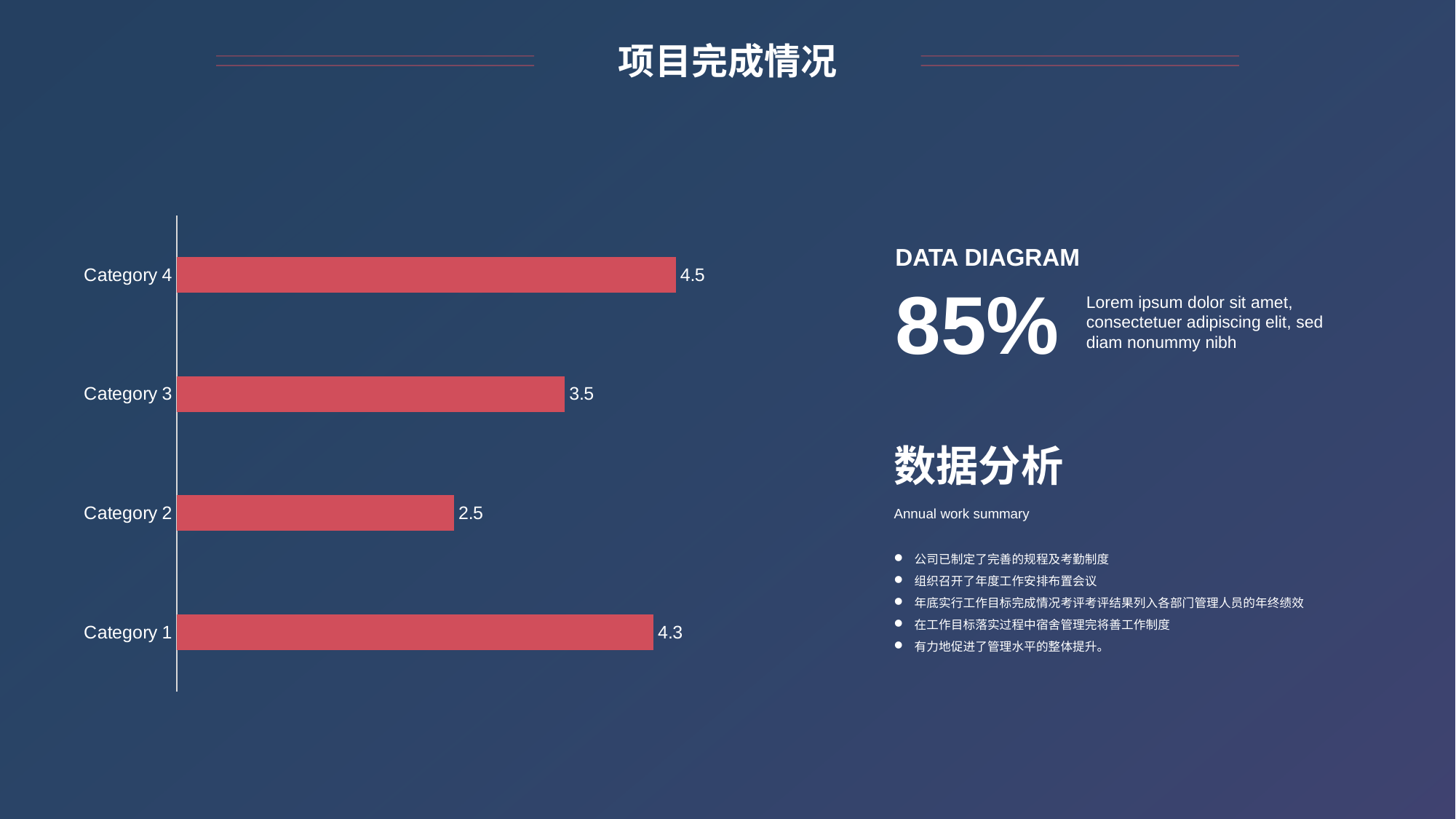

项目完成情况

### Chart

| Category | Series 1 |
|---|---|
| Category 1 | 4.3 |
| Category 2 | 2.5 |
| Category 3 | 3.5 |
| Category 4 | 4.5 |
DATA DIAGRAM
85%
Lorem ipsum dolor sit amet, consectetuer adipiscing elit, sed diam nonummy nibh
数据分析
Annual work summary
公司已制定了完善的规程及考勤制度
组织召开了年度工作安排布置会议
年底实行工作目标完成情况考评考评结果列入各部门管理人员的年终绩效
在工作目标落实过程中宿舍管理完将善工作制度
有力地促进了管理水平的整体提升。